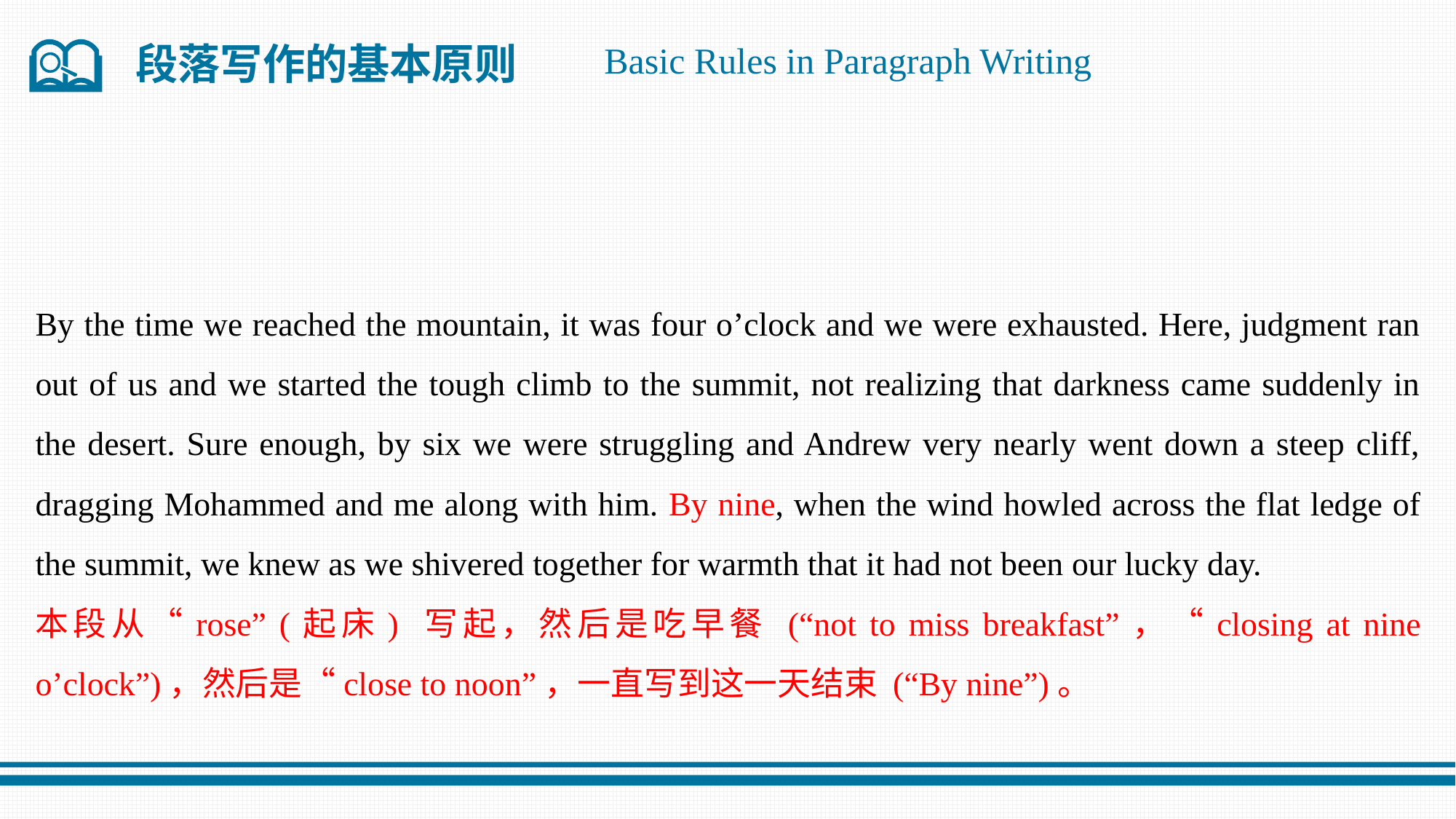

段落写作的基本原则
Basic Rules in Paragraph Writing

By the time we reached the mountain, it was four o’clock and we were exhausted. Here, judgment ran out of us and we started the tough climb to the summit, not realizing that darkness came suddenly in the desert. Sure enough, by six we were struggling and Andrew very nearly went down a steep cliff, dragging Mohammed and me along with him. By nine, when the wind howled across the flat ledge of the summit, we knew as we shivered together for warmth that it had not been our lucky day.
本段从“rose” (起床) 写起，然后是吃早餐 (“not to miss breakfast”，“closing at nine o’clock”)，然后是“close to noon”，一直写到这一天结束 (“By nine”)。